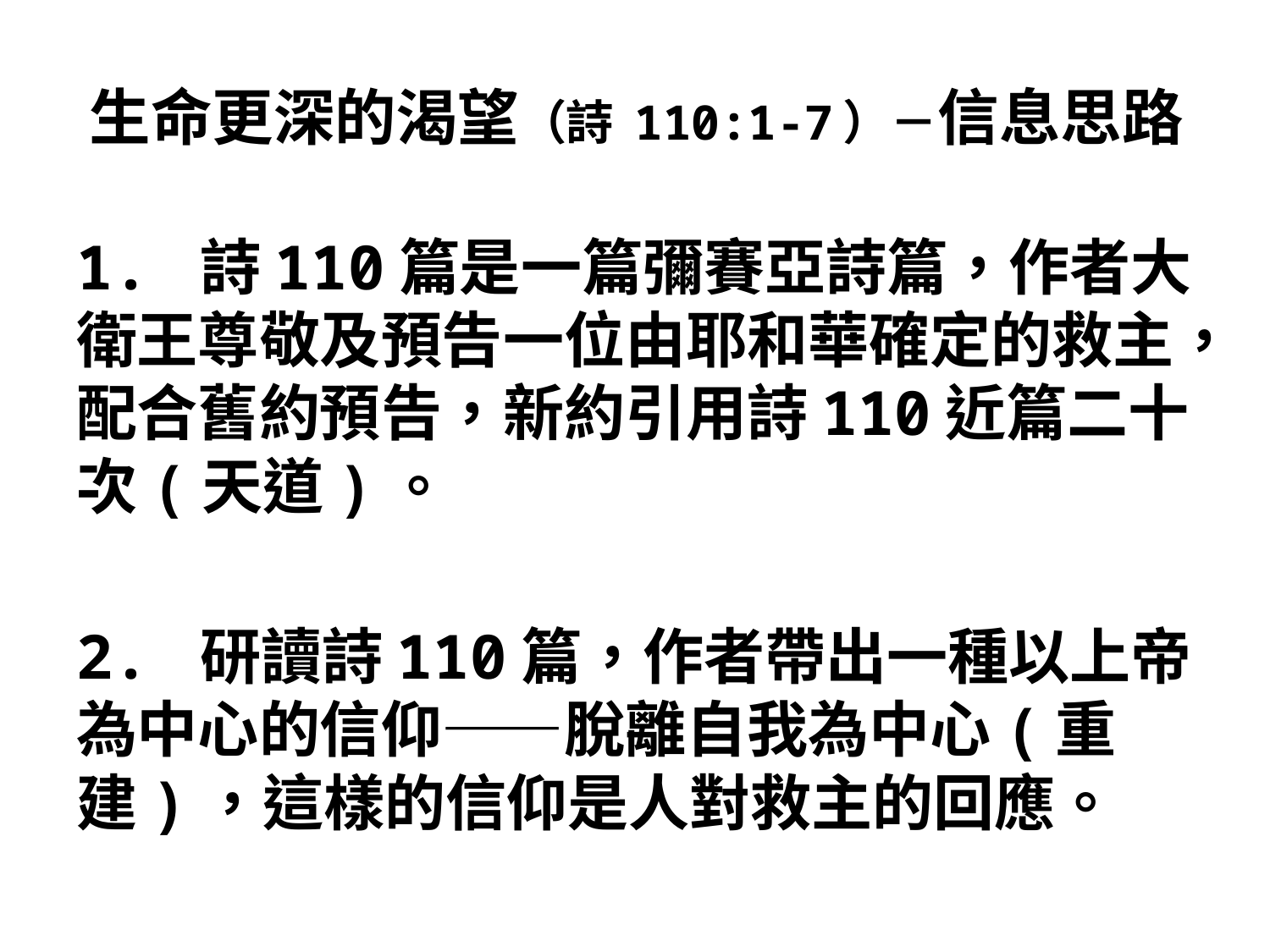

# 生命更深的渴望（詩 110:1-7）－信息思路
1. 詩110篇是一篇彌賽亞詩篇，作者大衛王尊敬及預告一位由耶和華確定的救主，配合舊約預告，新約引用詩110近篇二十次(天道)。

2. 研讀詩110篇，作者帶出一種以上帝為中心的信仰——脫離自我為中心(重建)，這樣的信仰是人對救主的回應。